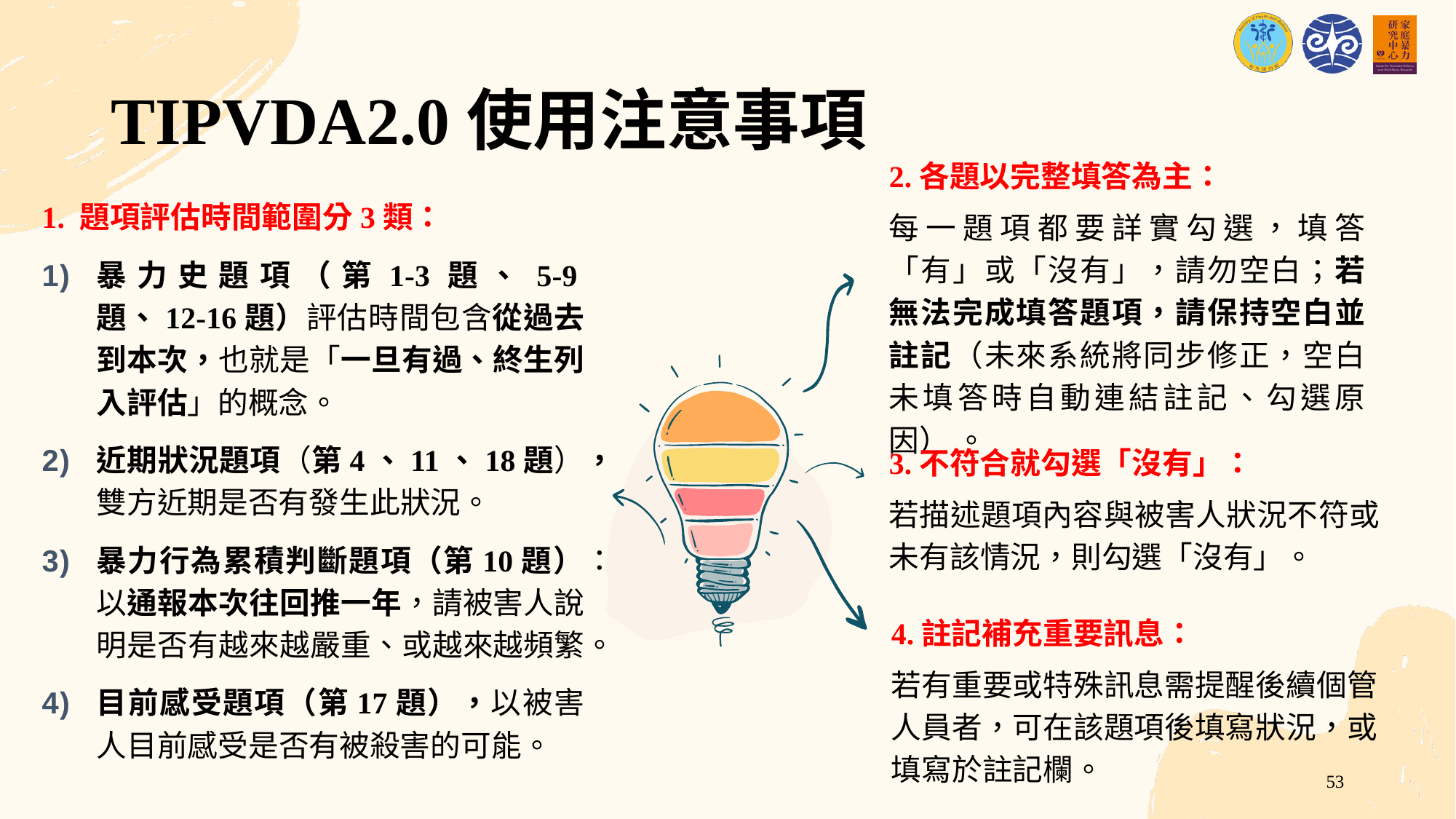

# TIPVDA2.0使用注意事項
2.各題以完整填答為主：
每一題項都要詳實勾選，填答「有」或「沒有」，請勿空白；若無法完成填答題項，請保持空白並註記（未來系統將同步修正，空白未填答時自動連結註記、勾選原因） 。
1. 題項評估時間範圍分3類：
暴力史題項（第1-3題、5-9題、12-16題）評估時間包含從過去到本次，也就是「一旦有過、終生列入評估」的概念。
近期狀況題項（第4、11、18題），雙方近期是否有發生此狀況。
暴力行為累積判斷題項（第10題）：以通報本次往回推一年，請被害人說明是否有越來越嚴重、或越來越頻繁。
目前感受題項（第17題），以被害人目前感受是否有被殺害的可能。

3.不符合就勾選「沒有」：
若描述題項內容與被害人狀況不符或未有該情況，則勾選「沒有」。

4.註記補充重要訊息：
若有重要或特殊訊息需提醒後續個管人員者，可在該題項後填寫狀況，或填寫於註記欄。
53